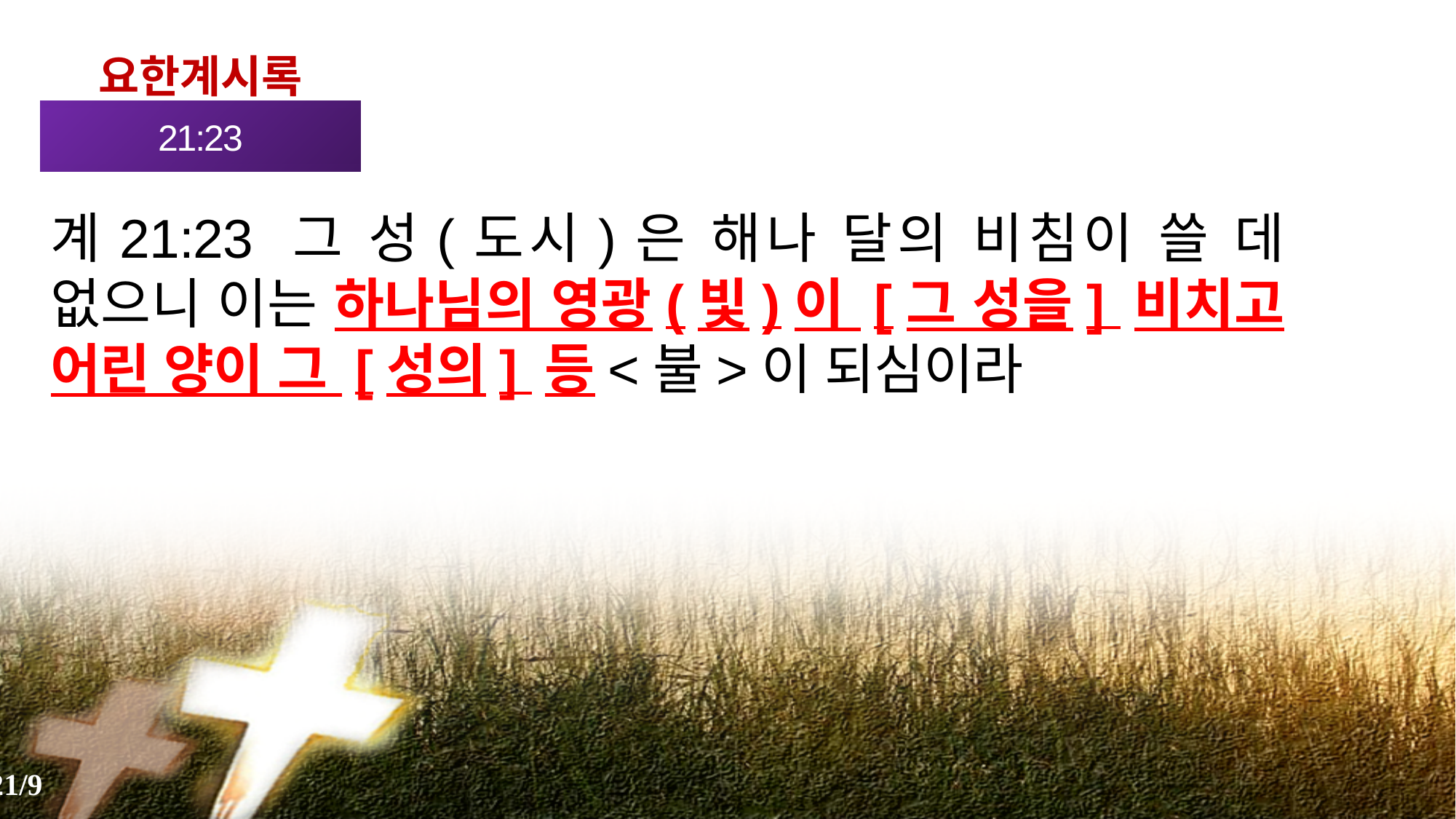

요한계시록

21:23
계21:23 그 성(도시)은 해나 달의 비침이 쓸 데 없으니 이는 하나님의 영광(빛)이 [그 성을] 비치고 어린 양이 그 [성의] 등<불>이 되심이라